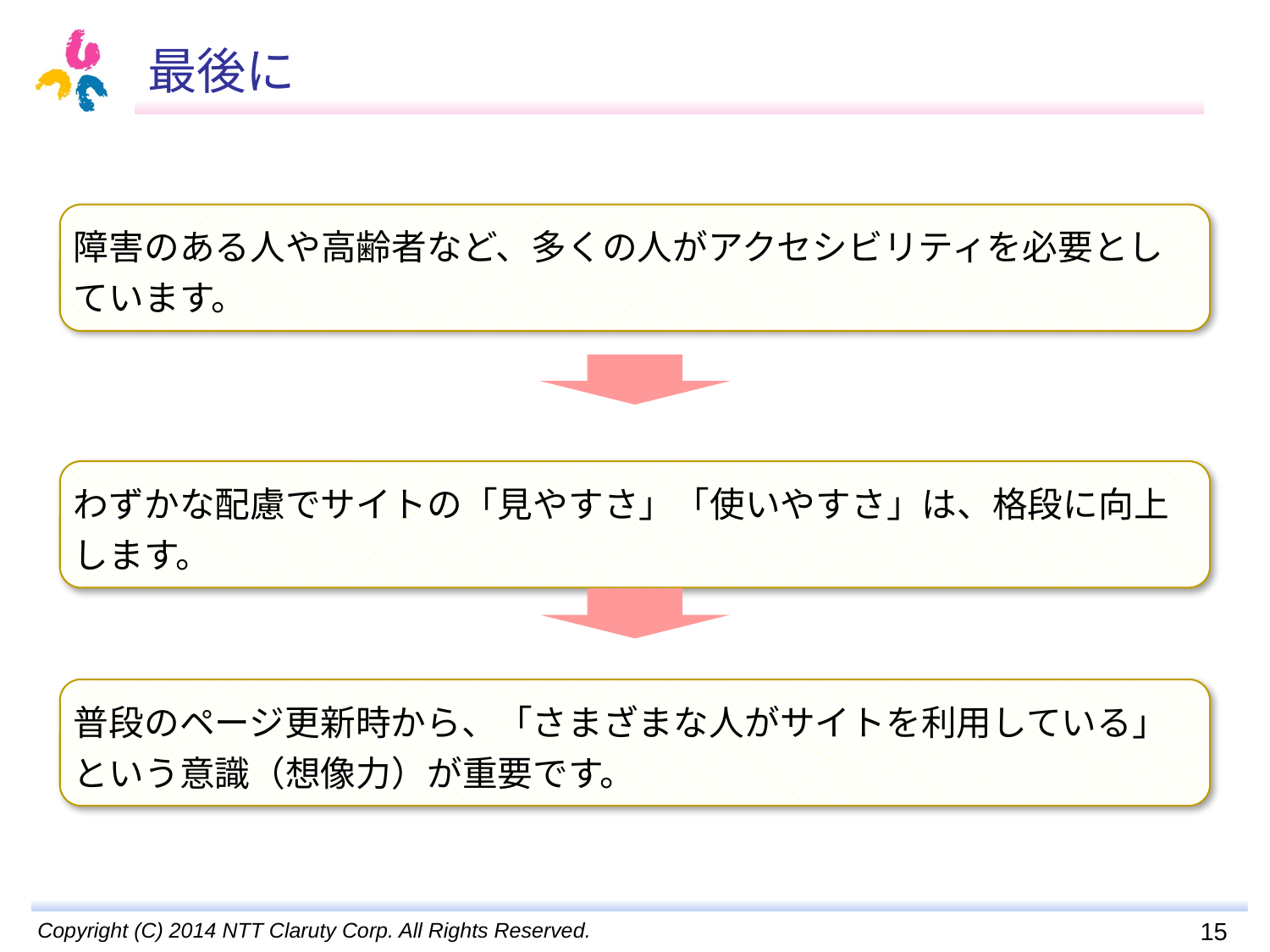

最後に
障害のある人や高齢者など、多くの人がアクセシビリティを必要としています。

わずかな配慮でサイトの「見やすさ」「使いやすさ」は、格段に向上します。

普段のページ更新時から、「さまざまな人がサイトを利用している」という意識（想像力）が重要です。
15